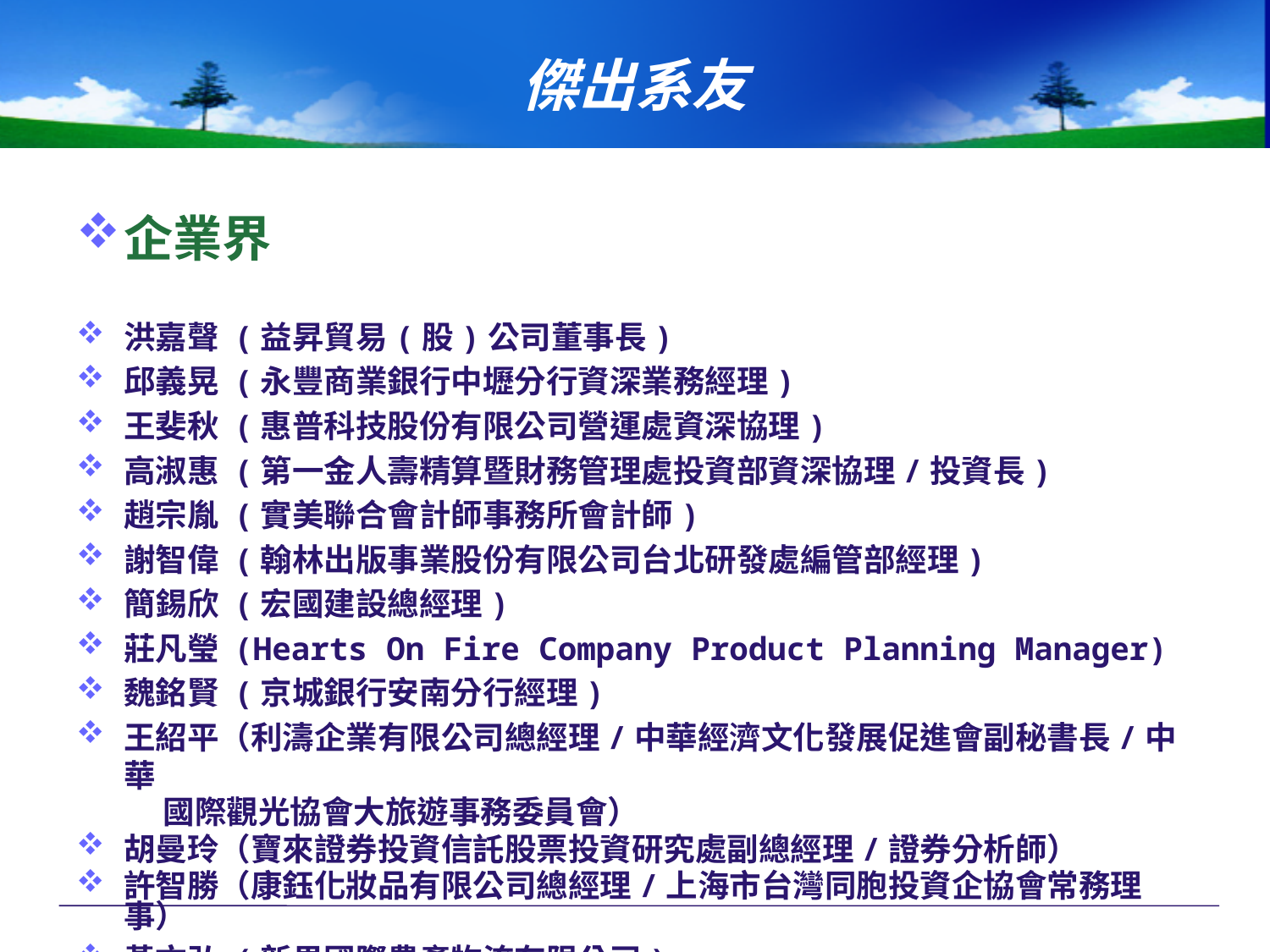

傑出系友
企業界

洪嘉聲 (益昇貿易(股)公司董事長)
邱義晃 (永豐商業銀行中壢分行資深業務經理)
王斐秋 (惠普科技股份有限公司營運處資深協理)
高淑惠 (第一金人壽精算暨財務管理處投資部資深協理/投資長)
趙宗胤 (實美聯合會計師事務所會計師)
謝智偉 (翰林出版事業股份有限公司台北研發處編管部經理)
簡錫欣 (宏國建設總經理)
莊凡瑩 (Hearts On Fire Company Product Planning Manager)
魏銘賢 (京城銀行安南分行經理)
王紹平（利濤企業有限公司總經理/中華經濟文化發展促進會副秘書長/中華
           國際觀光協會大旅遊事務委員會）
胡曼玲（寶來證券投資信託股票投資研究處副總經理/證券分析師）
許智勝（康鈺化妝品有限公司總經理/上海市台灣同胞投資企協會常務理事）
黃文弘 (新果國際農產物流有限公司)